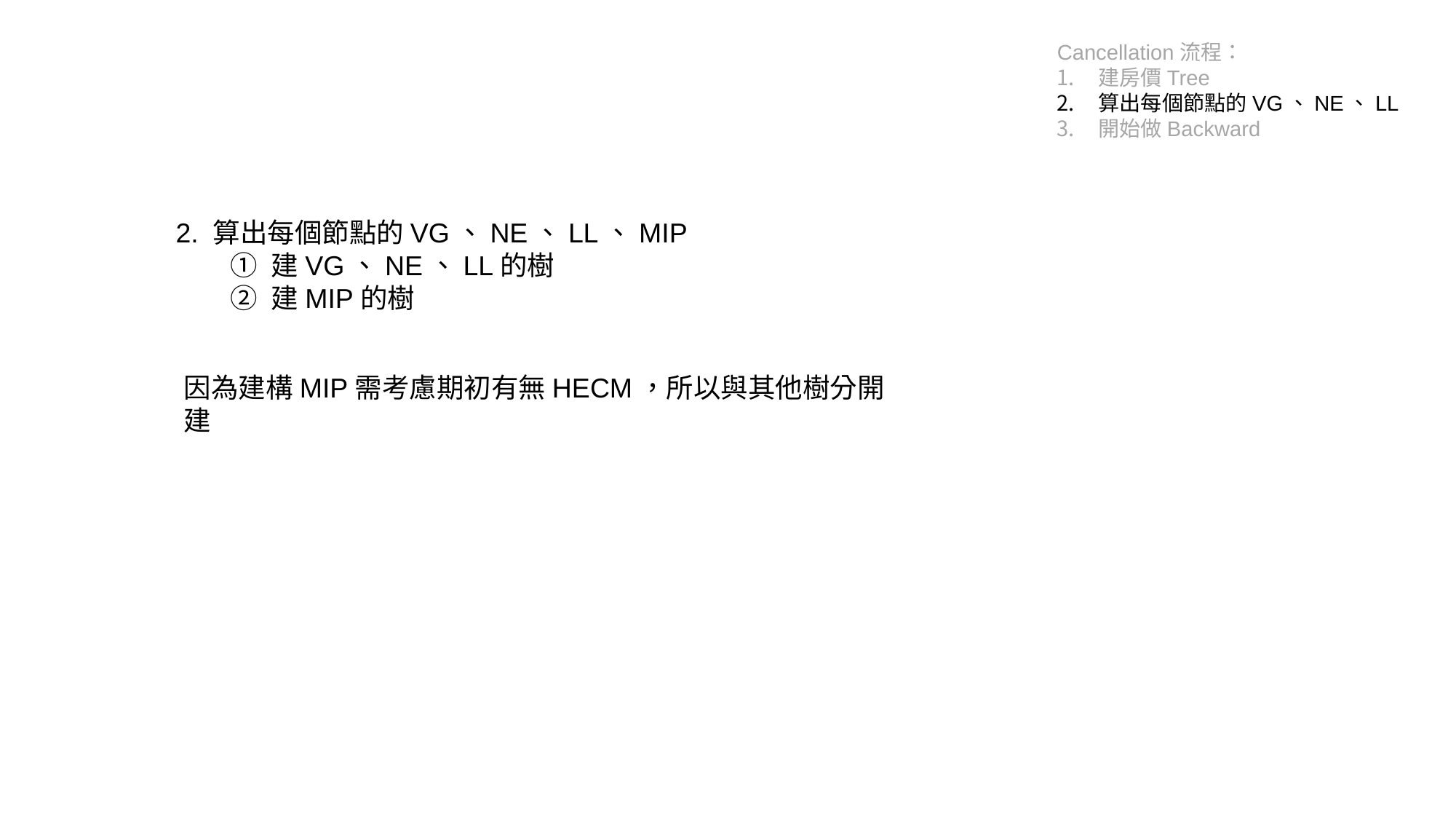

Cancellation流程：
建房價Tree
算出每個節點的VG、NE、LL
開始做Backward
2. 算出每個節點的VG、NE、LL、MIP
建VG、NE、LL的樹
建MIP的樹
因為建構MIP需考慮期初有無HECM，所以與其他樹分開建